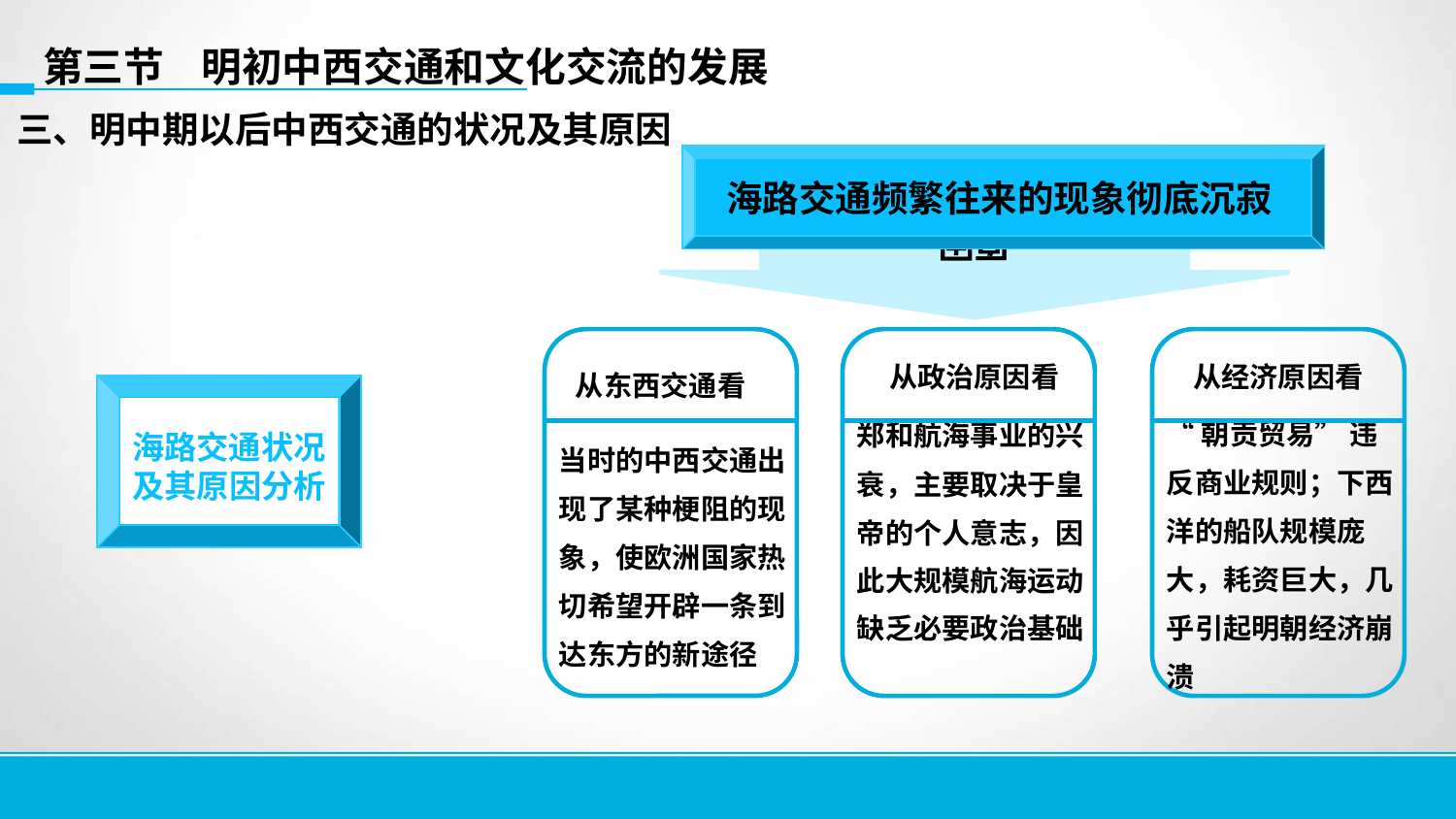

原因
第三节    明初中西交通和文化交流的发展

三、明中期以后中西交通的状况及其原因
海路交通频繁往来的现象彻底沉寂

从东西交通看
从政治原因看
从经济原因看

海路交通状况
及其原因分析

当时的中西交通出现了某种梗阻的现象，使欧洲国家热切希望开辟一条到达东方的新途径
郑和航海事业的兴衰，主要取决于皇帝的个人意志，因此大规模航海运动缺乏必要政治基础
“朝贡贸易” 违反商业规则；下西洋的船队规模庞大，耗资巨大，几乎引起明朝经济崩溃
8